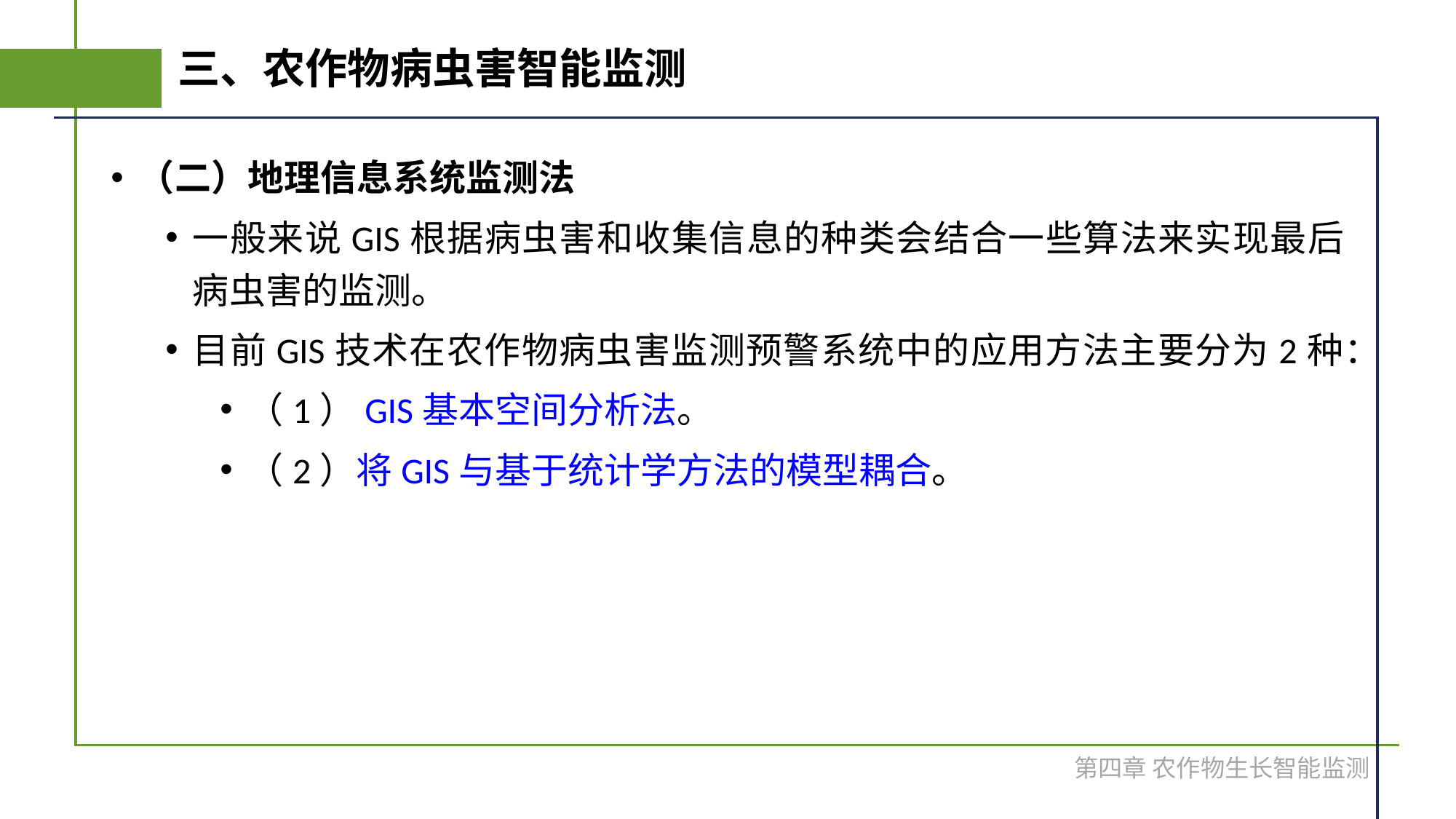

# 三、农作物病虫害智能监测
（二）地理信息系统监测法
一般来说GIS根据病虫害和收集信息的种类会结合一些算法来实现最后病虫害的监测。
目前GIS技术在农作物病虫害监测预警系统中的应用方法主要分为2种：
（1）GIS基本空间分析法。
（2）将GIS与基于统计学方法的模型耦合。

第四章 农作物生长智能监测